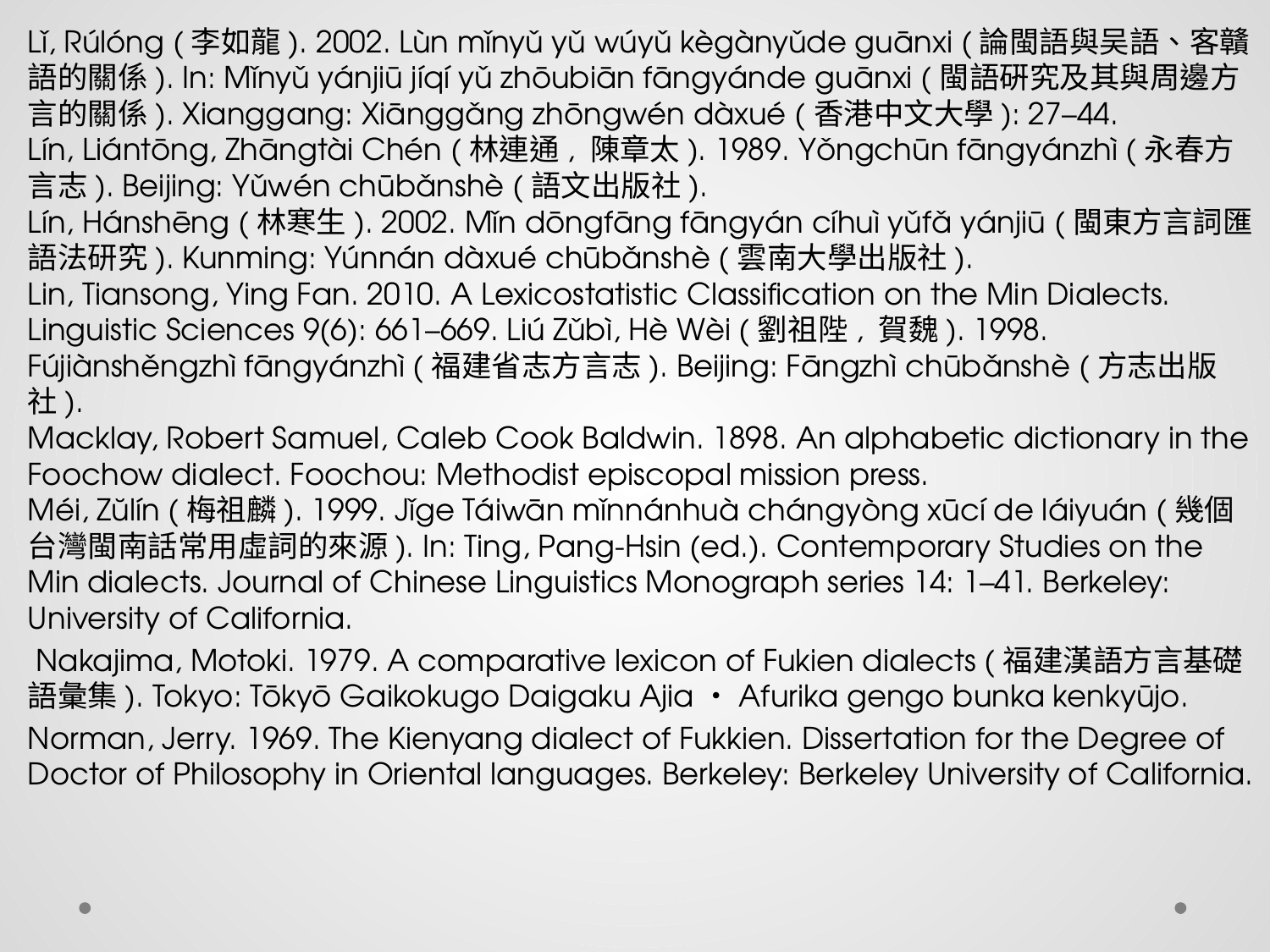

Lǐ, Rúlóng (李如龍). 2002. Lùn mǐnyǔ yǔ wúyǔ kègànyǔde guānxi (論閩語與吴語、客贛語的關係). In: Mǐnyǔ yánjiū jíqí yǔ zhōubiān fāngyánde guānxi (閩語硏究及其與周邊方言的關係). Xianggang: Xiānggǎng zhōngwén dàxué (香港中文大學): 27–44.
Lín, Liántōng, Zhāngtài Chén (林連通, 陳章太). 1989. Yǒngchūn fāngyánzhì (永春方言志). Beijing: Yǔwén chūbǎnshè (語文出版社).
Lín, Hánshēng (林寒生). 2002. Mǐn dōngfāng fāngyán cíhuì yǔfǎ yánjiū (閩東方言詞匯語法研究). Kunming: Yúnnán dàxué chūbǎnshè (雲南大學出版社).
Lin, Tiansong, Ying Fan. 2010. A Lexicostatistic Classification on the Min Dialects. Linguistic Sciences 9(6): 661–669. Liú Zǔbì, Hè Wèi (劉祖陛, 賀魏). 1998. Fújiànshěngzhì fāngyánzhì (福建省志方言志). Beijing: Fāngzhì chūbǎnshè (方志出版社).
Macklay, Robert Samuel, Caleb Cook Baldwin. 1898. An alphabetic dictionary in the Foochow dialect. Foochou: Methodist episcopal mission press.
Méi, Zŭlín (梅祖麟). 1999. Jǐge Táiwān mǐnnánhuà chángyòng xūcí de láiyuán (幾個台灣閩南話常用虛詞的來源). In: Ting, Pang-Hsin (ed.). Contemporary Studies on the Min dialects. Journal of Chinese Linguistics Monograph series 14: 1–41. Berkeley: University of California.
 Nakajima, Motoki. 1979. A comparative lexicon of Fukien dialects (福建漢語方言基礎語彙集). Tokyo: Tōkyō Gaikokugo Daigaku Ajia・Afurika gengo bunka kenkyūjo.
Norman, Jerry. 1969. The Kienyang dialect of Fukkien. Dissertation for the Degree of Doctor of Philosophy in Oriental languages. Berkeley: Berkeley University of California.